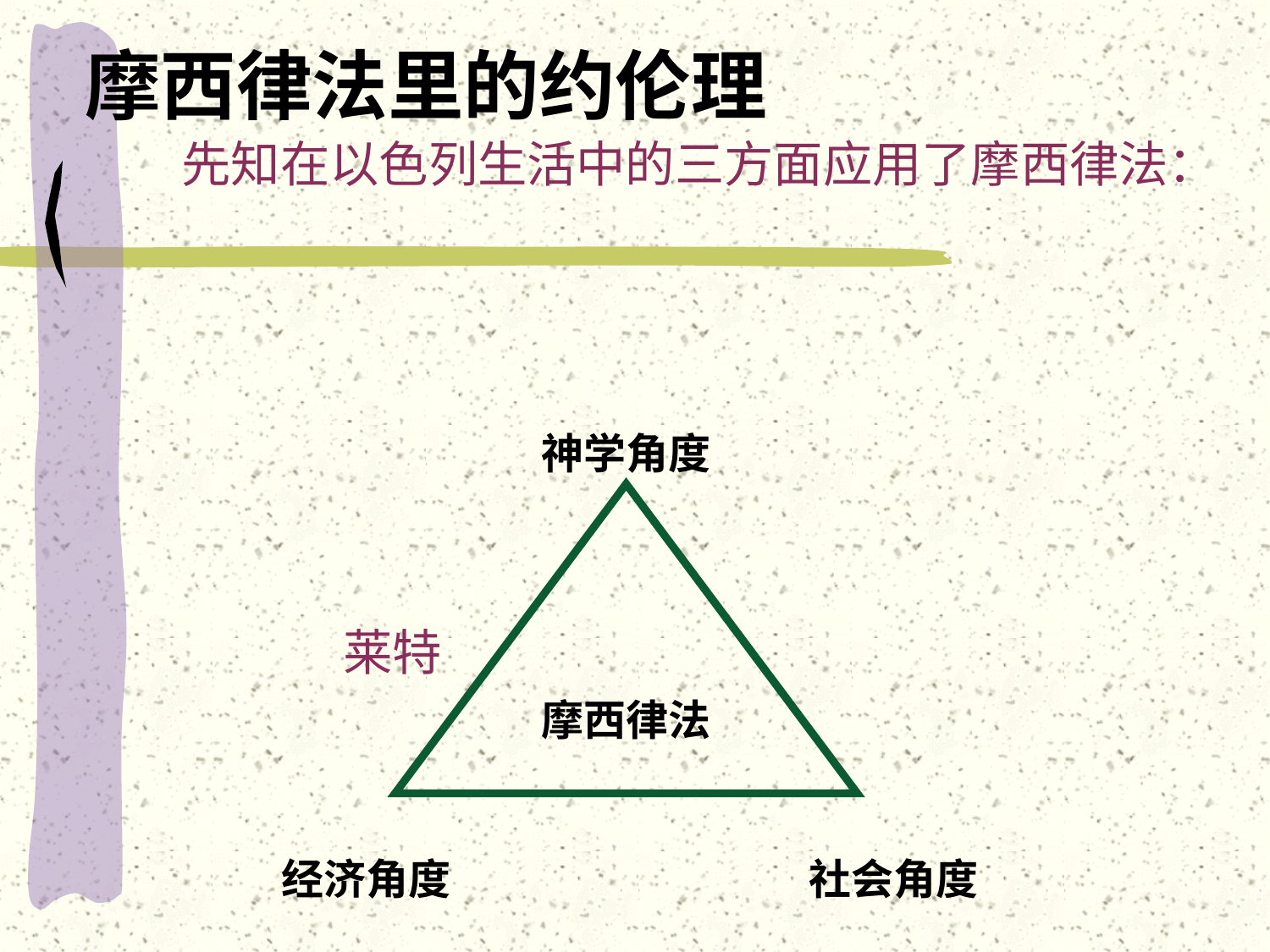

# 摩西律法里的约伦理
先知在以色列生活中的三方面应用了摩西律法：
神学角度

莱特
摩西律法
经济角度
社会角度